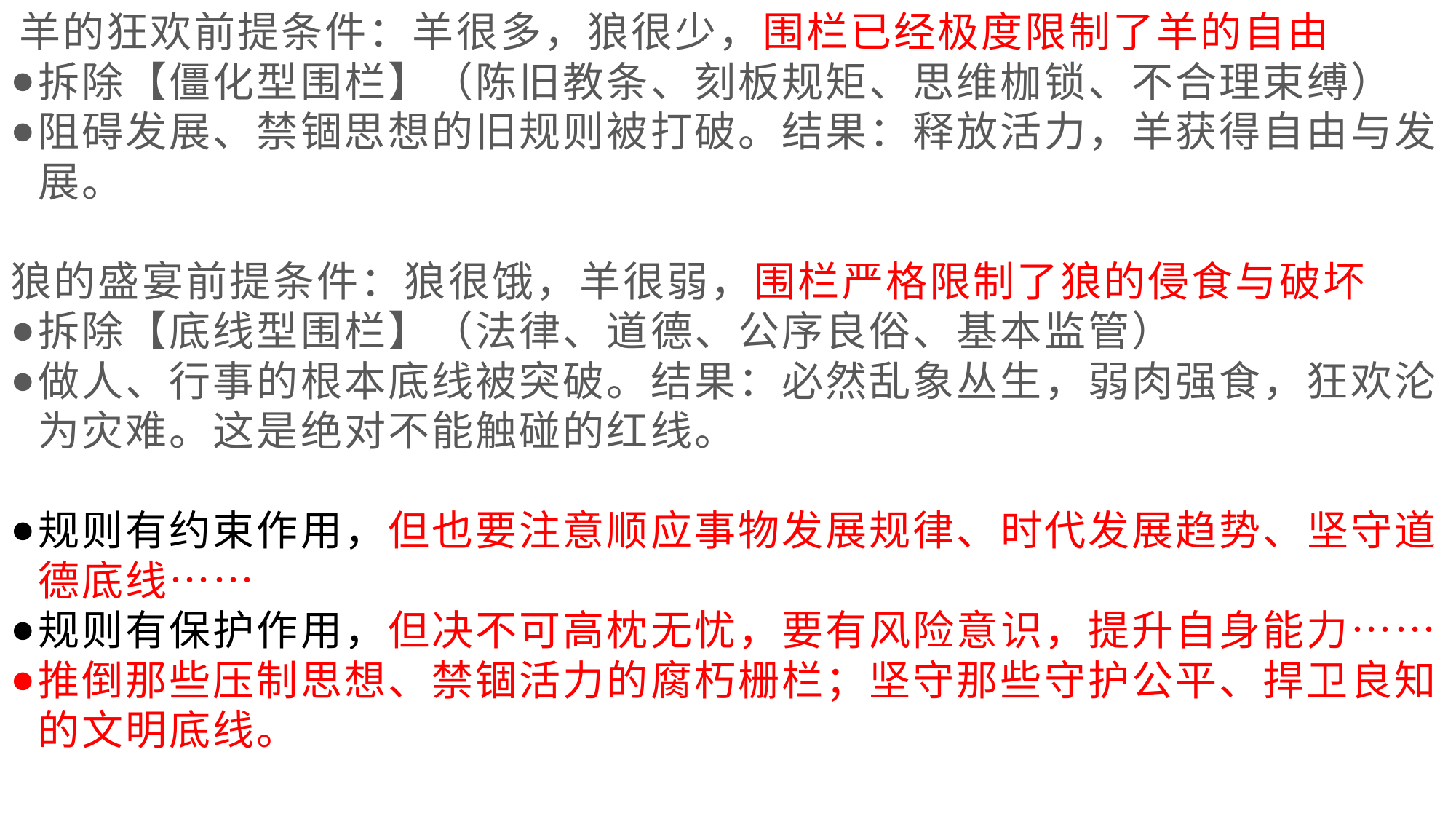

羊的狂欢前提条件：羊很多，狼很少，围栏已经极度限制了羊的自由
拆除【僵化型围栏】（陈旧教条、刻板规矩、思维枷锁、不合理束缚）
阻碍发展、禁锢思想的旧规则被打破。结果：释放活力，羊获得自由与发展。

狼的盛宴前提条件：狼很饿，羊很弱，围栏严格限制了狼的侵食与破坏
拆除【底线型围栏】（法律、道德、公序良俗、基本监管）
做人、行事的根本底线被突破。结果：必然乱象丛生，弱肉强食，狂欢沦为灾难。这是绝对不能触碰的红线。

规则有约束作用，但也要注意顺应事物发展规律、时代发展趋势、坚守道德底线……
规则有保护作用，但决不可高枕无忧，要有风险意识，提升自身能力……
推倒那些压制思想、禁锢活力的腐朽栅栏；坚守那些守护公平、捍卫良知的文明底线。